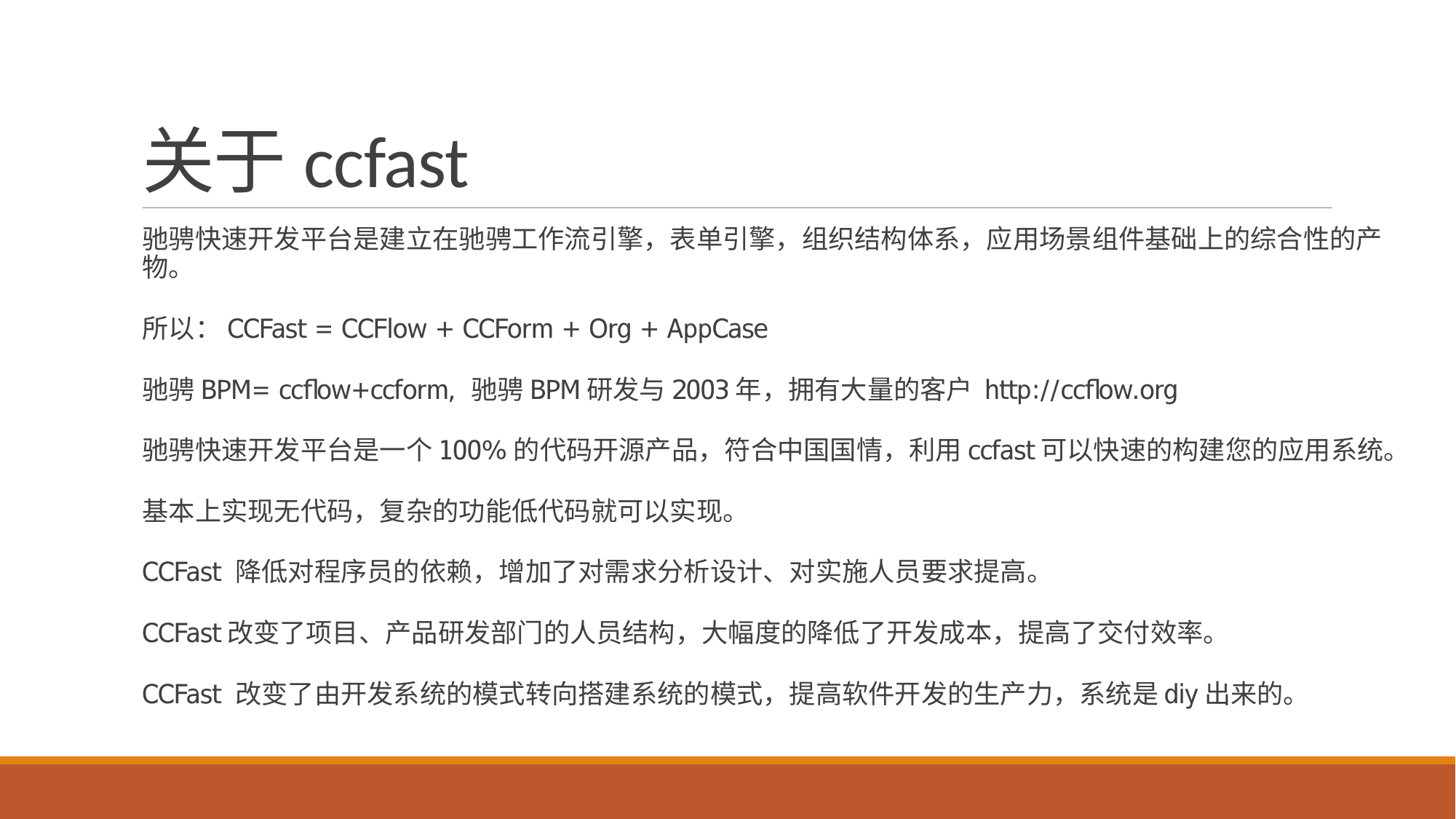

# 关于ccfast
驰骋快速开发平台是建立在驰骋工作流引擎，表单引擎，组织结构体系，应用场景组件基础上的综合性的产物。
所以：CCFast = CCFlow + CCForm + Org + AppCase
驰骋BPM= ccflow+ccform, 驰骋BPM研发与2003年，拥有大量的客户 http://ccflow.org
驰骋快速开发平台是一个100%的代码开源产品，符合中国国情，利用ccfast可以快速的构建您的应用系统。
基本上实现无代码，复杂的功能低代码就可以实现。
CCFast 降低对程序员的依赖，增加了对需求分析设计、对实施人员要求提高。
CCFast改变了项目、产品研发部门的人员结构，大幅度的降低了开发成本，提高了交付效率。
CCFast 改变了由开发系统的模式转向搭建系统的模式，提高软件开发的生产力，系统是diy出来的。